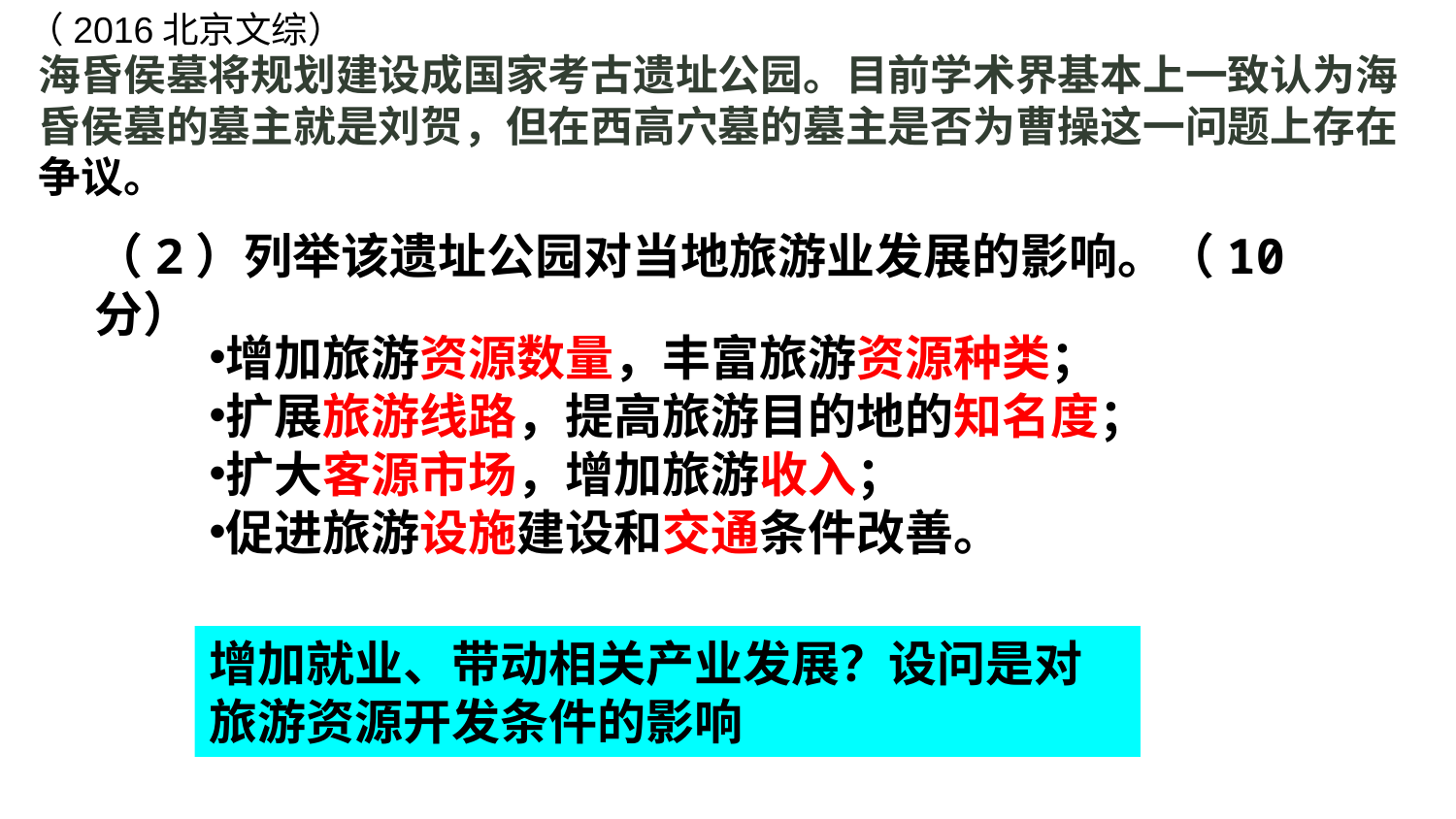

（2016北京文综）
海昏侯墓将规划建设成国家考古遗址公园。目前学术界基本上一致认为海昏侯墓的墓主就是刘贺，但在西高穴墓的墓主是否为曹操这一问题上存在争议。
（2）列举该遗址公园对当地旅游业发展的影响。（10分）
增加旅游资源数量，丰富旅游资源种类；
扩展旅游线路，提高旅游目的地的知名度；
扩大客源市场，增加旅游收入；
促进旅游设施建设和交通条件改善。
增加就业、带动相关产业发展？设问是对旅游资源开发条件的影响